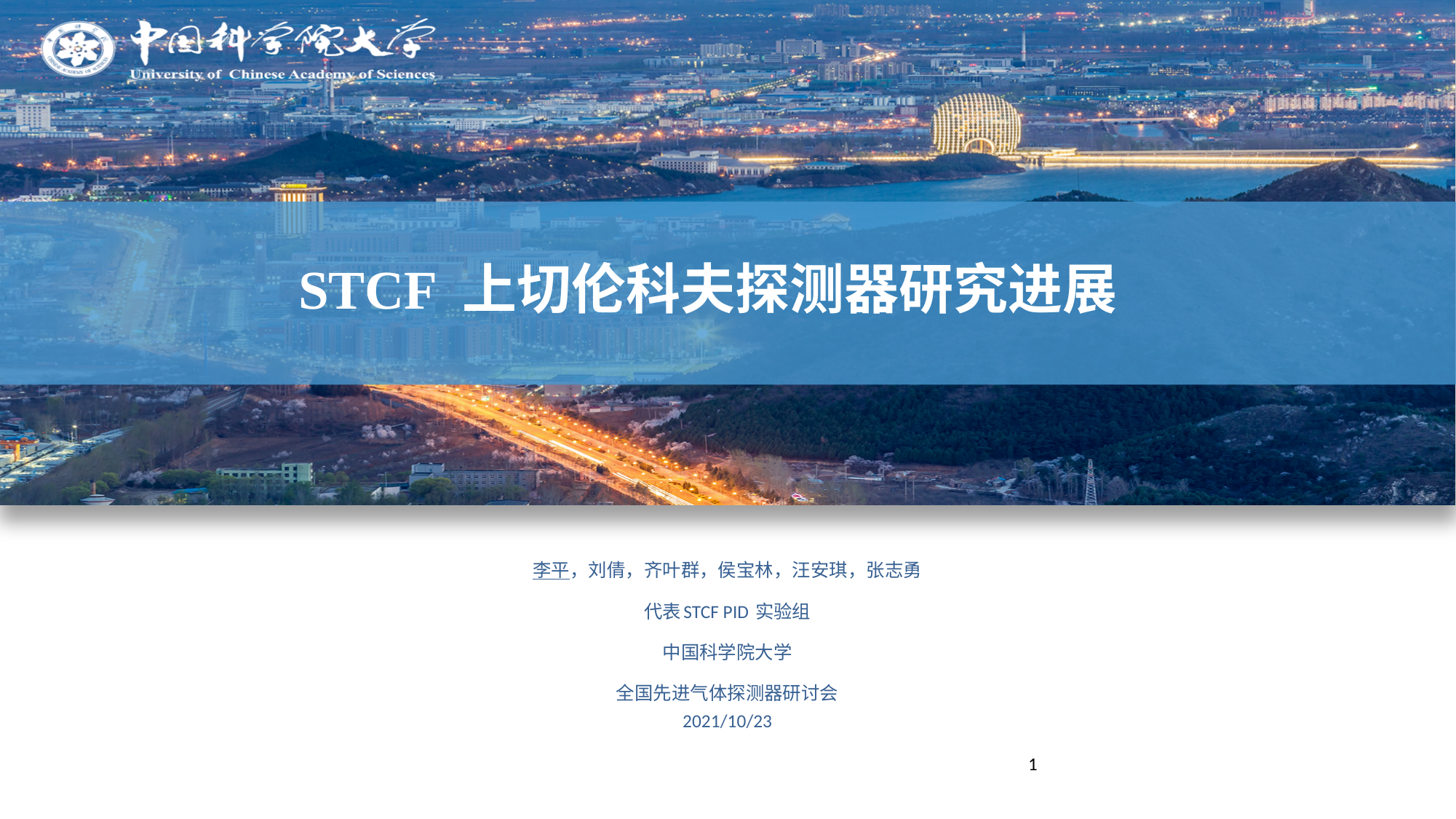

# STCF 上切伦科夫探测器研究进展
李平，刘倩，齐叶群，侯宝林，汪安琪，张志勇
代表STCF PID 实验组
中国科学院大学
全国先进气体探测器研讨会
2021/10/23
1